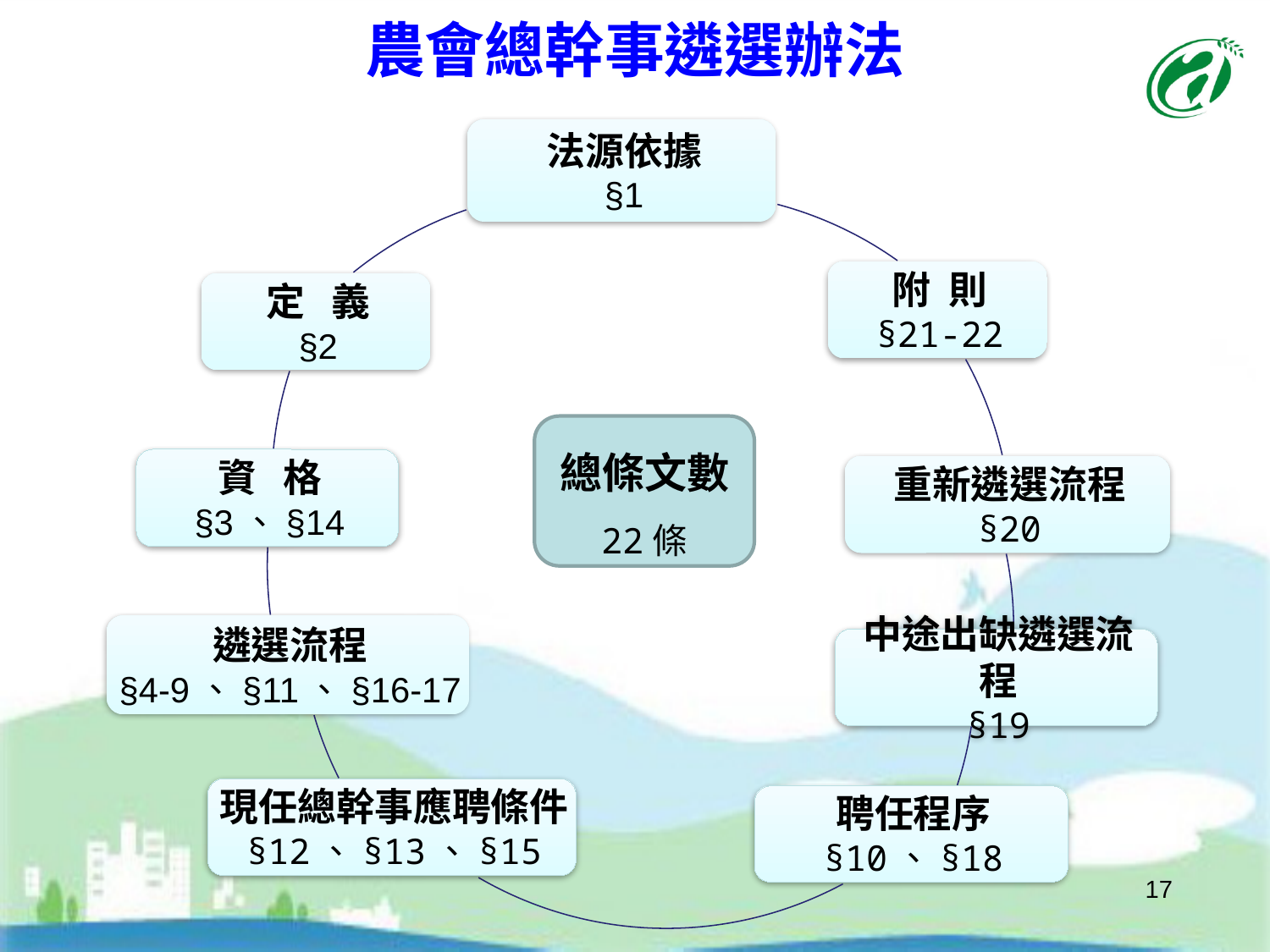

# 農會總幹事遴選辦法
法源依據
§1
附  則
§21-22
重新遴選流程
§20
中途出缺遴選流程
§19
聘任程序
§10、§18
現任總幹事應聘條件
§12、§13、§15
遴選流程
§4-9、§11、§16-17
資   格
§3、§14
定   義
§2
總條文數
22條
17